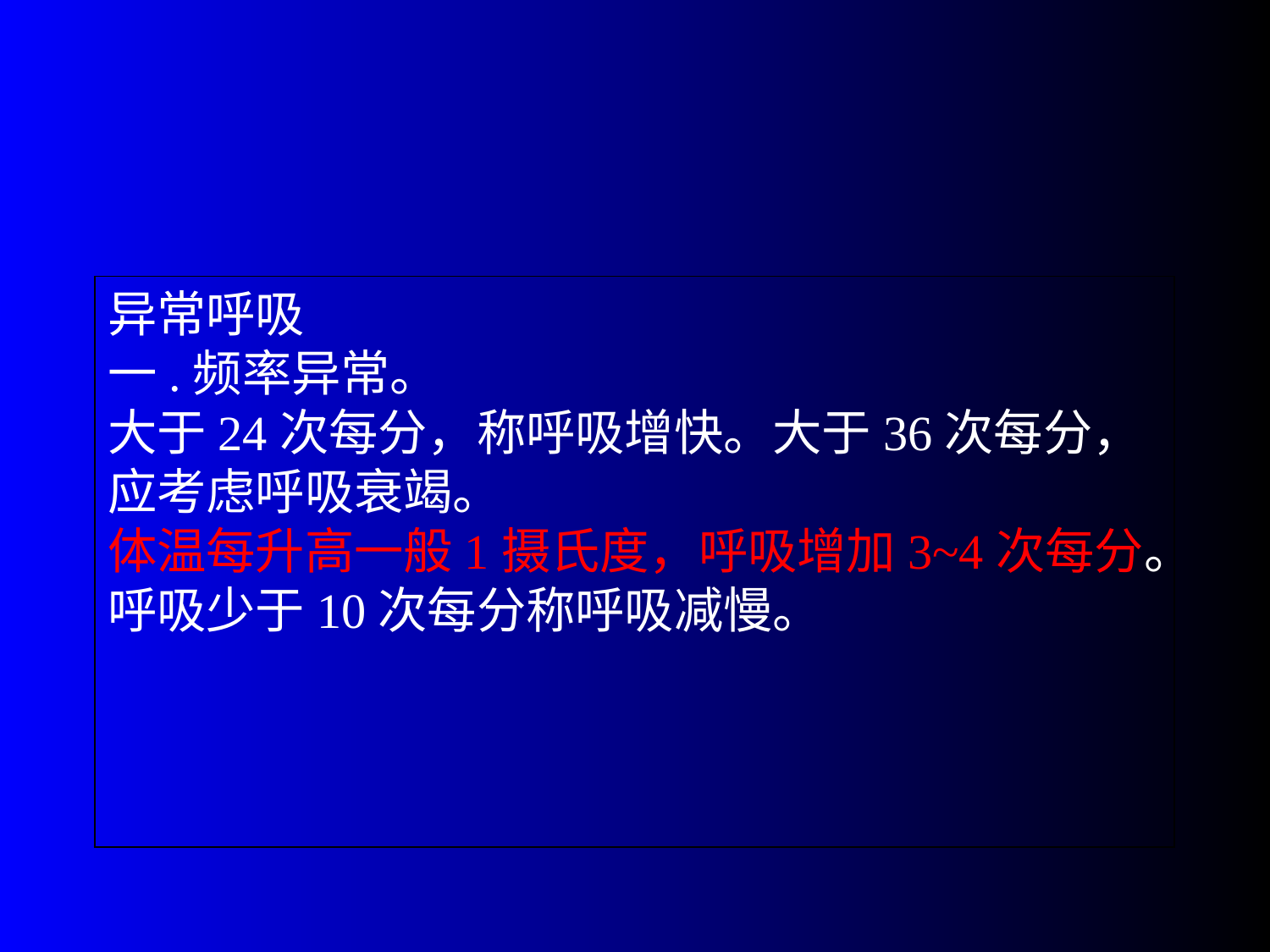

异常呼吸
一.频率异常。
大于24次每分，称呼吸增快。大于36次每分，应考虑呼吸衰竭。
体温每升高一般1摄氏度，呼吸增加3~4次每分。
呼吸少于10次每分称呼吸减慢。